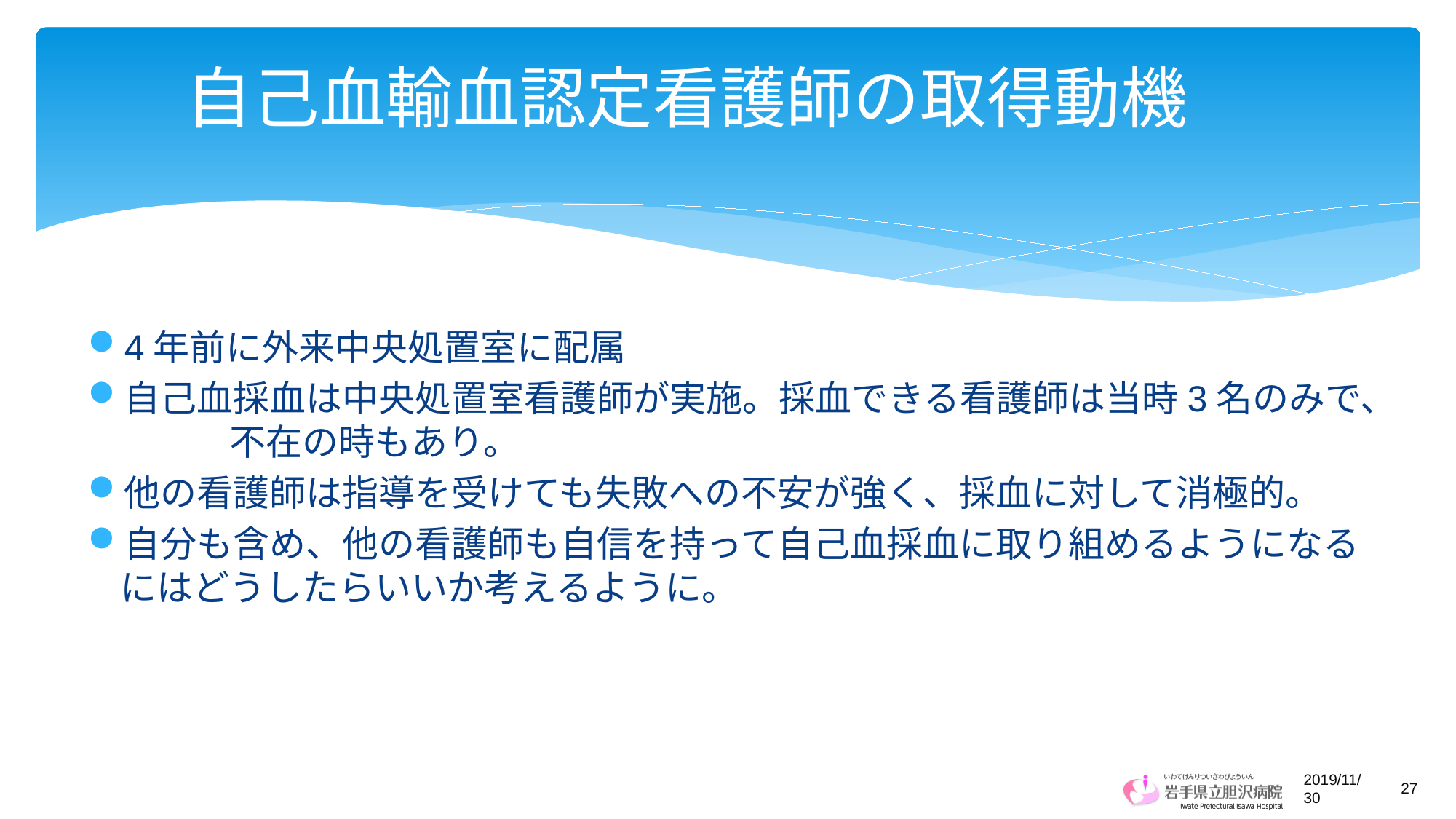

# 自己血輸血認定看護師の取得動機
4年前に外来中央処置室に配属
自己血採血は中央処置室看護師が実施。採血できる看護師は当時3名のみで、　　　不在の時もあり。
他の看護師は指導を受けても失敗への不安が強く、採血に対して消極的。
自分も含め、他の看護師も自信を持って自己血採血に取り組めるようになるにはどうしたらいいか考えるように。